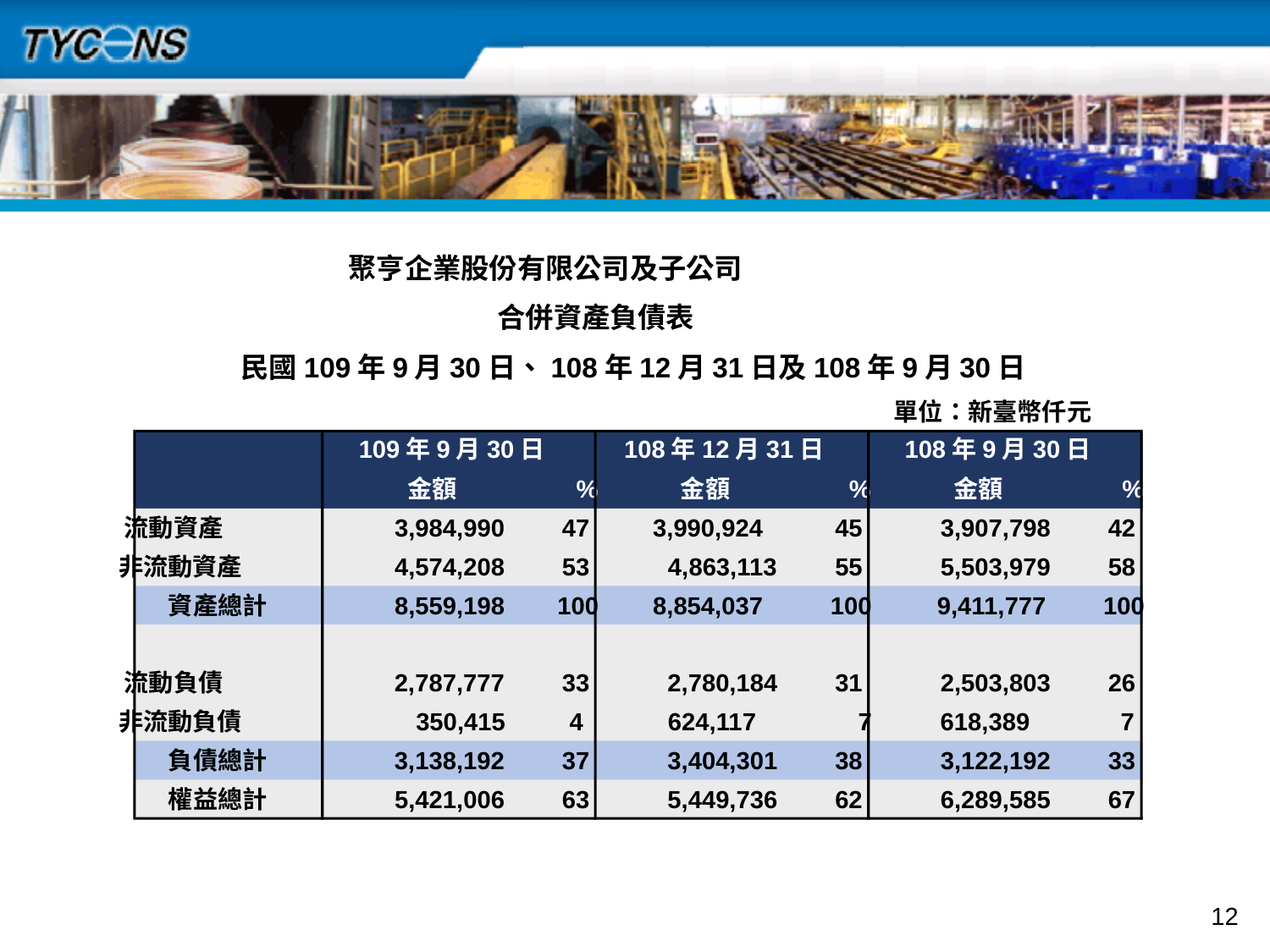

聚亨企業股份有限公司及子公司
合併資產負債表
民國109年9月30日、108年12月31日及108年9月30日
單位：新臺幣仟元

109年9月30日
108年12月31日
108年9月30日
　　　金額
%
　　　金額
%
　　　金額
%

流動資產
3,984,990
     47
3,990,924
     45
3,907,798
     42
非流動資產
4,574,208
     53
4,863,113
     55
5,503,979
     58

資產總計
8,559,198
   100
8,854,037
   100
  9,411,777
   100

流動負債
2,787,777
     33
2,780,184
     31
2,503,803
     26
非流動負債
350,415
      4
624,117
       7
618,389
       7

負債總計
3,138,192
     37
3,404,301
     38
3,122,192
     33

權益總計
5,421,006
     63
5,449,736
     62
6,289,585
     67

12